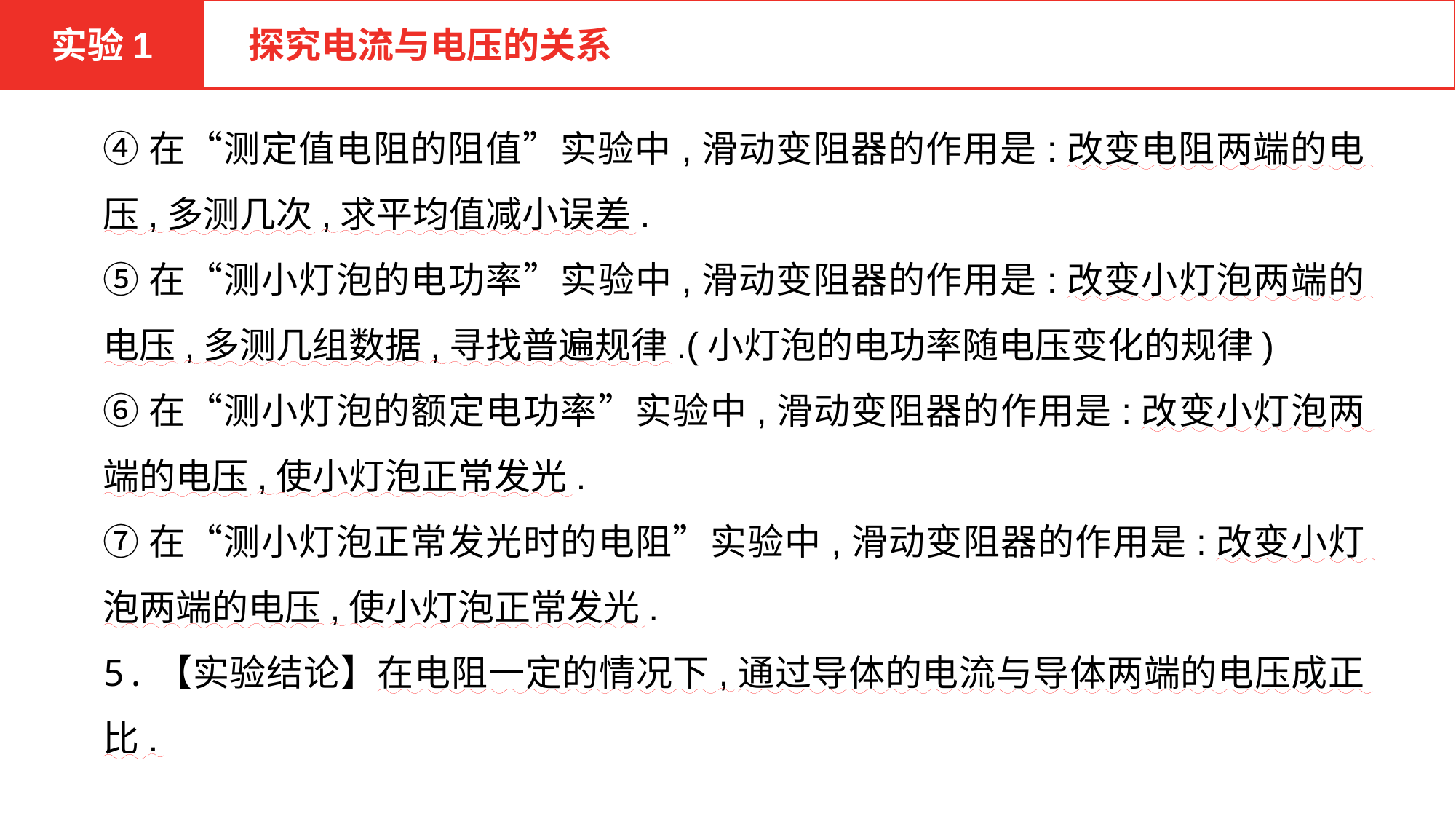

实验1
  探究电流与电压的关系
④在“测定值电阻的阻值”实验中,滑动变阻器的作用是:改变电阻两端的电压,多测几次,求平均值减小误差.
⑤在“测小灯泡的电功率”实验中,滑动变阻器的作用是:改变小灯泡两端的电压,多测几组数据,寻找普遍规律.(小灯泡的电功率随电压变化的规律)
⑥在“测小灯泡的额定电功率”实验中,滑动变阻器的作用是:改变小灯泡两端的电压,使小灯泡正常发光.
⑦在“测小灯泡正常发光时的电阻”实验中,滑动变阻器的作用是:改变小灯泡两端的电压,使小灯泡正常发光.
5.【实验结论】在电阻一定的情况下,通过导体的电流与导体两端的电压成正比.